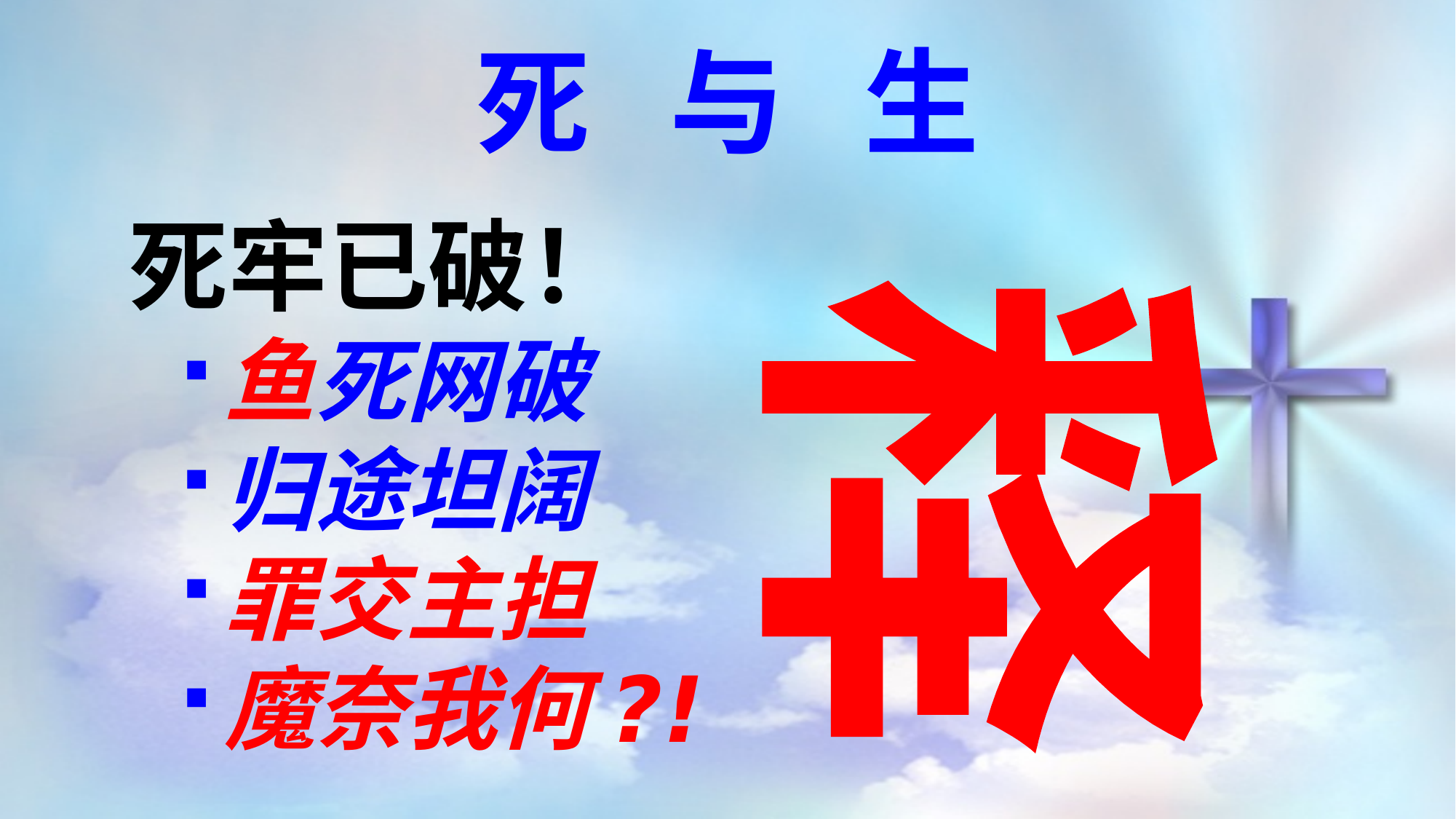

死  与  生
死牢已破！
鱼死网破
归途坦阔
罪交主担
魔奈我何?!
释